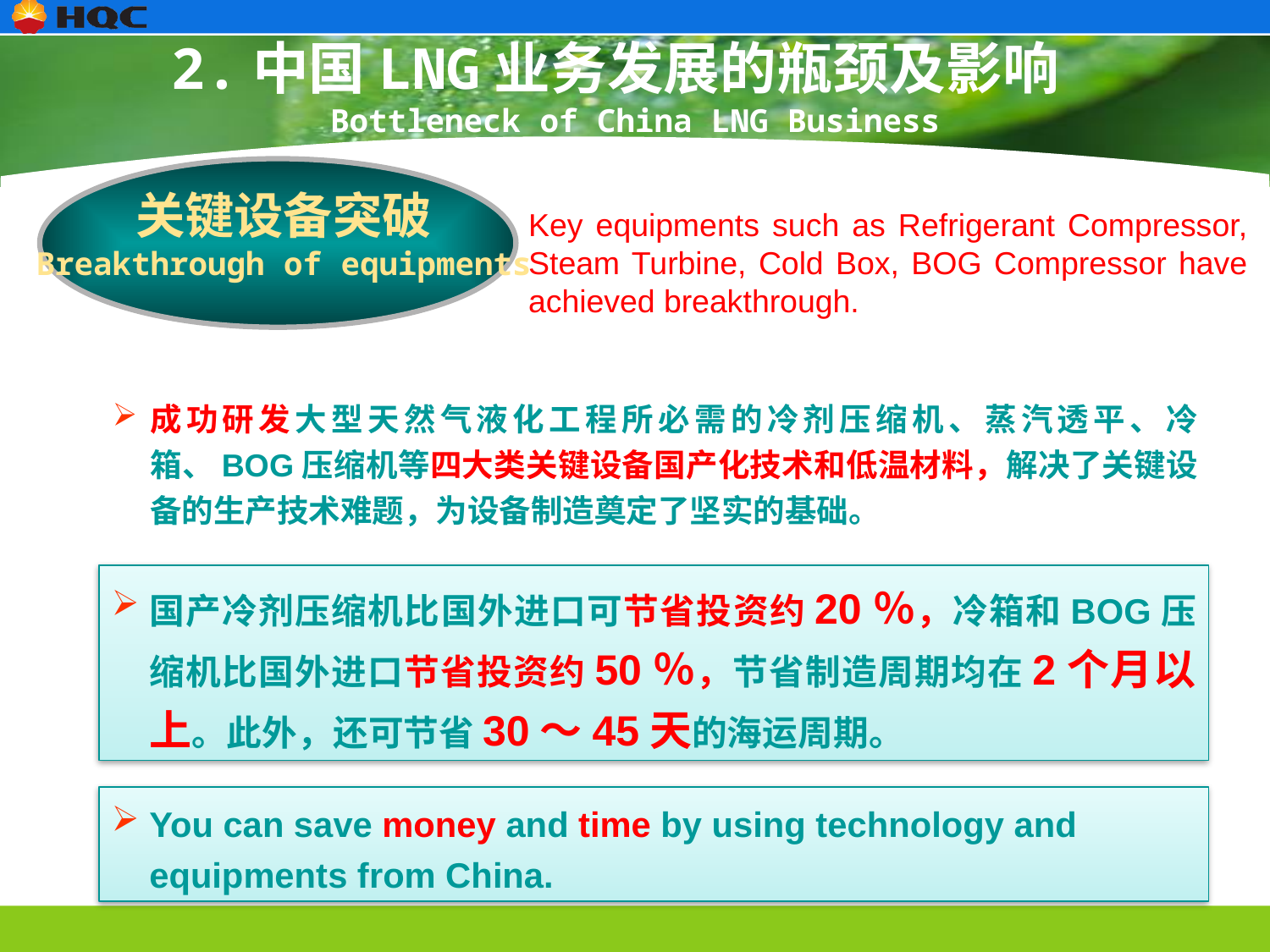

2.中国LNG业务发展的瓶颈及影响
Bottleneck of China LNG Business

关键设备突破
Breakthrough of equipments
Key equipments such as Refrigerant Compressor, Steam Turbine, Cold Box, BOG Compressor have achieved breakthrough.
成功研发大型天然气液化工程所必需的冷剂压缩机、蒸汽透平、冷箱、BOG压缩机等四大类关键设备国产化技术和低温材料，解决了关键设备的生产技术难题，为设备制造奠定了坚实的基础。
国产冷剂压缩机比国外进口可节省投资约20％，冷箱和BOG压缩机比国外进口节省投资约50％，节省制造周期均在2个月以上。此外，还可节省30～45天的海运周期。
You can save money and time by using technology and equipments from China.